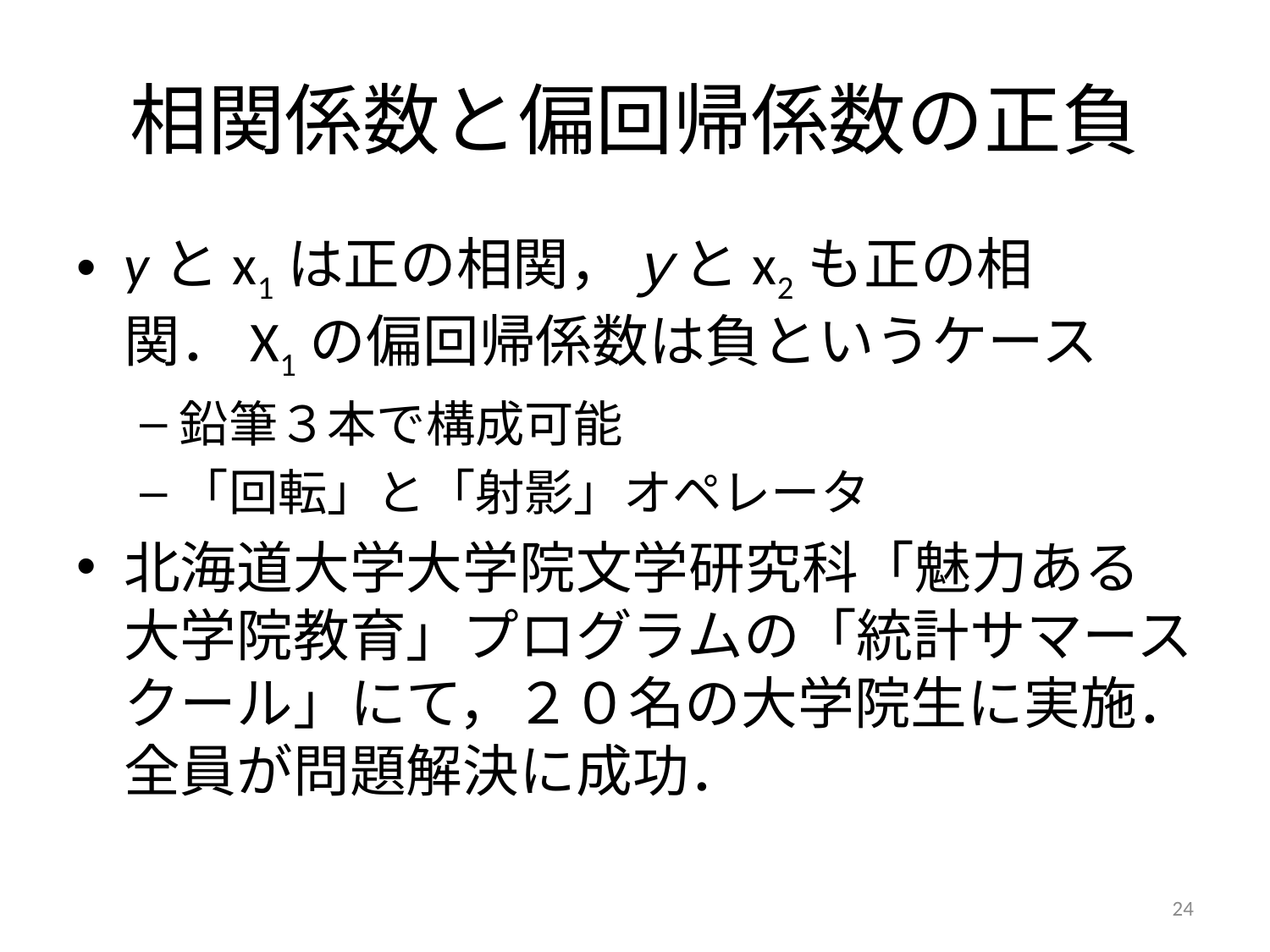

# 相関係数と偏回帰係数の正負
yとx1は正の相関，ｙとx2も正の相関．X1の偏回帰係数は負というケース
鉛筆３本で構成可能
「回転」と「射影」オペレータ
北海道大学大学院文学研究科「魅力ある大学院教育」プログラムの「統計サマースクール」にて，２０名の大学院生に実施．全員が問題解決に成功．
24